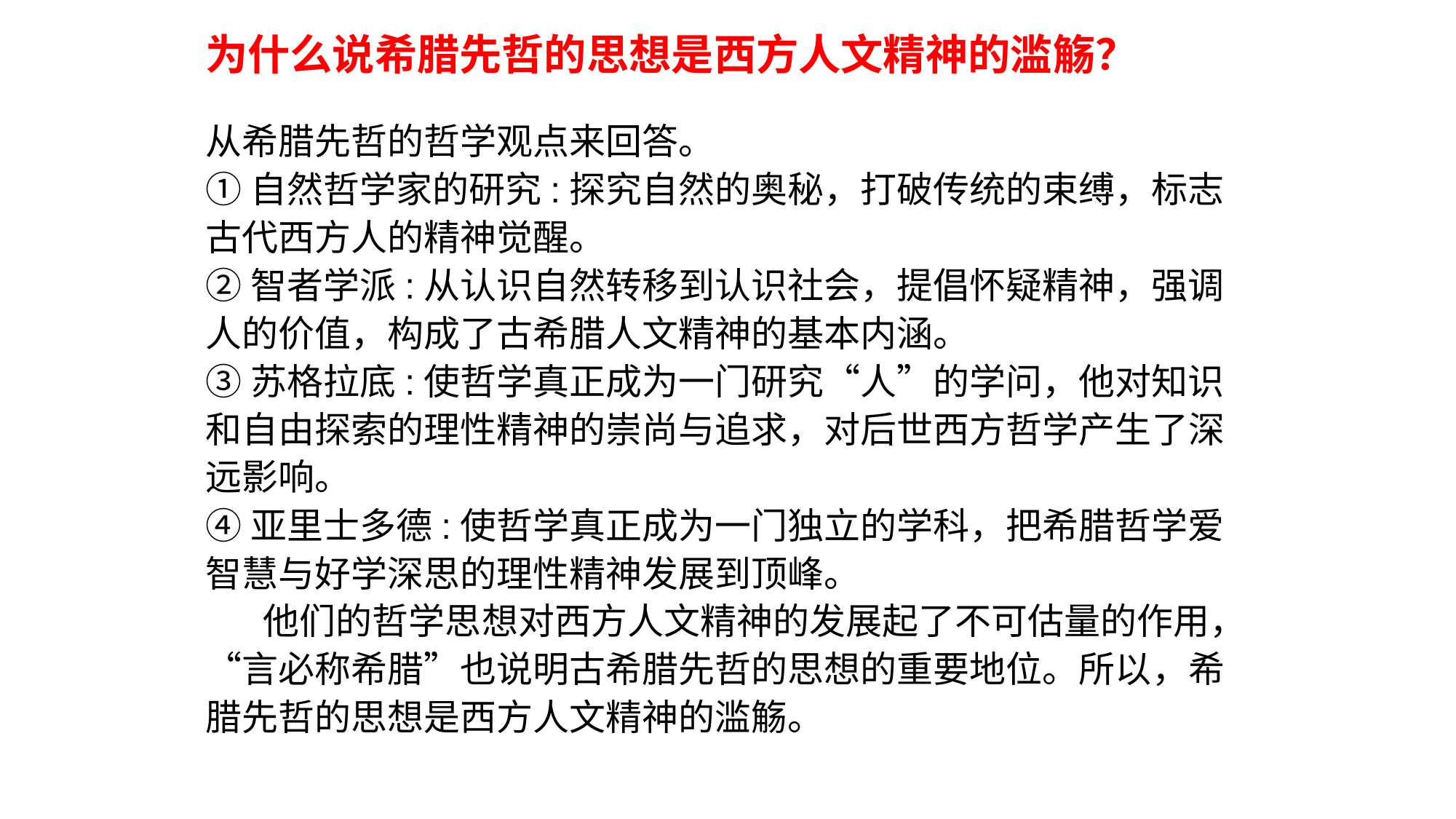

为什么说希腊先哲的思想是西方人文精神的滥觞？
从希腊先哲的哲学观点来回答。
①自然哲学家的研究:探究自然的奥秘，打破传统的束缚，标志古代西方人的精神觉醒。
②智者学派:从认识自然转移到认识社会，提倡怀疑精神，强调人的价值，构成了古希腊人文精神的基本内涵。
③苏格拉底:使哲学真正成为一门研究“人”的学问，他对知识和自由探索的理性精神的崇尚与追求，对后世西方哲学产生了深远影响。
④亚里士多德:使哲学真正成为一门独立的学科，把希腊哲学爱智慧与好学深思的理性精神发展到顶峰。
      他们的哲学思想对西方人文精神的发展起了不可估量的作用，“言必称希腊”也说明古希腊先哲的思想的重要地位。所以，希腊先哲的思想是西方人文精神的滥觞。